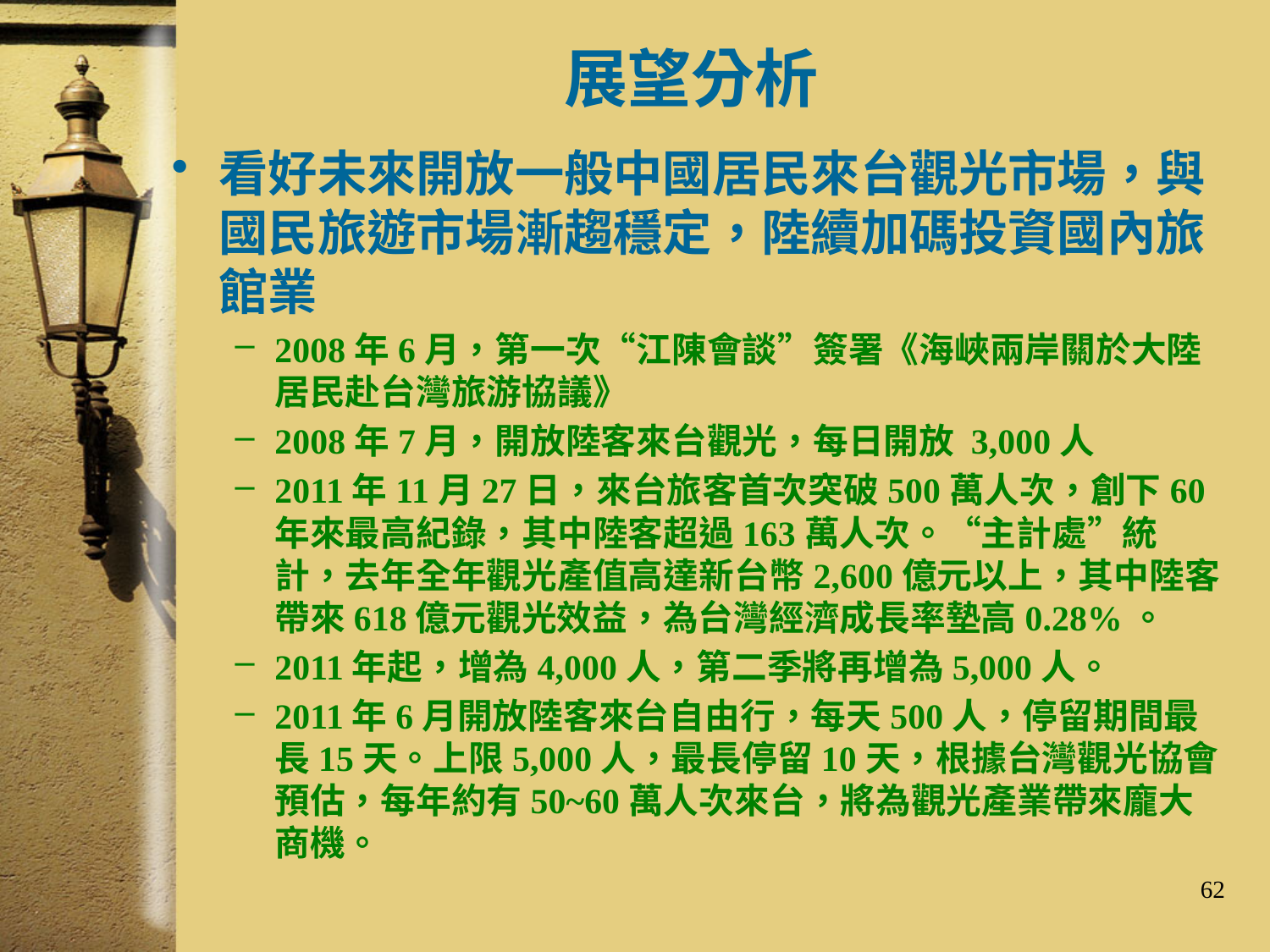

# 展望分析
看好未來開放一般中國居民來台觀光市場，與國民旅遊市場漸趨穩定，陸續加碼投資國內旅館業
2008年6月，第一次“江陳會談”簽署《海峽兩岸關於大陸居民赴台灣旅游協議》
2008年7月，開放陸客來台觀光，每日開放 3,000人
2011年11月27日，來台旅客首次突破500萬人次，創下60年來最高紀錄，其中陸客超過163萬人次。“主計處”統計，去年全年觀光產值高達新台幣2,600億元以上，其中陸客帶來618億元觀光效益，為台灣經濟成長率墊高0.28%。
2011年起，增為4,000人，第二季將再增為5,000人。
2011年6月開放陸客來台自由行，每天500人，停留期間最長15天。上限5,000人，最長停留10天，根據台灣觀光協會預估，每年約有50~60萬人次來台，將為觀光產業帶來龐大商機。
62